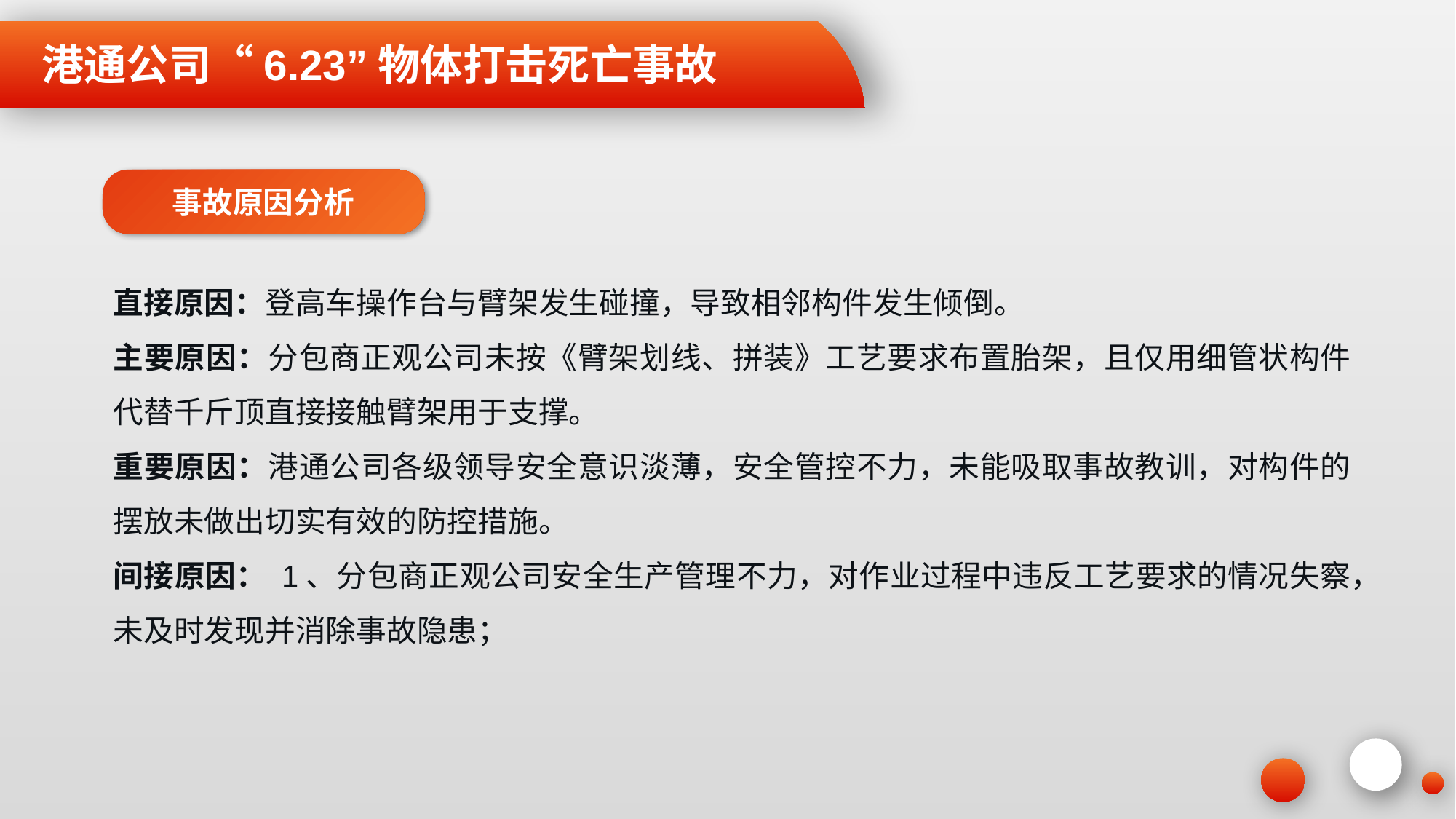

港通公司“6.23”物体打击死亡事故

事故原因分析
直接原因：登高车操作台与臂架发生碰撞，导致相邻构件发生倾倒。
主要原因：分包商正观公司未按《臂架划线、拼装》工艺要求布置胎架，且仅用细管状构件代替千斤顶直接接触臂架用于支撑。
重要原因：港通公司各级领导安全意识淡薄，安全管控不力，未能吸取事故教训，对构件的摆放未做出切实有效的防控措施。
间接原因： 1、分包商正观公司安全生产管理不力，对作业过程中违反工艺要求的情况失察，未及时发现并消除事故隐患；